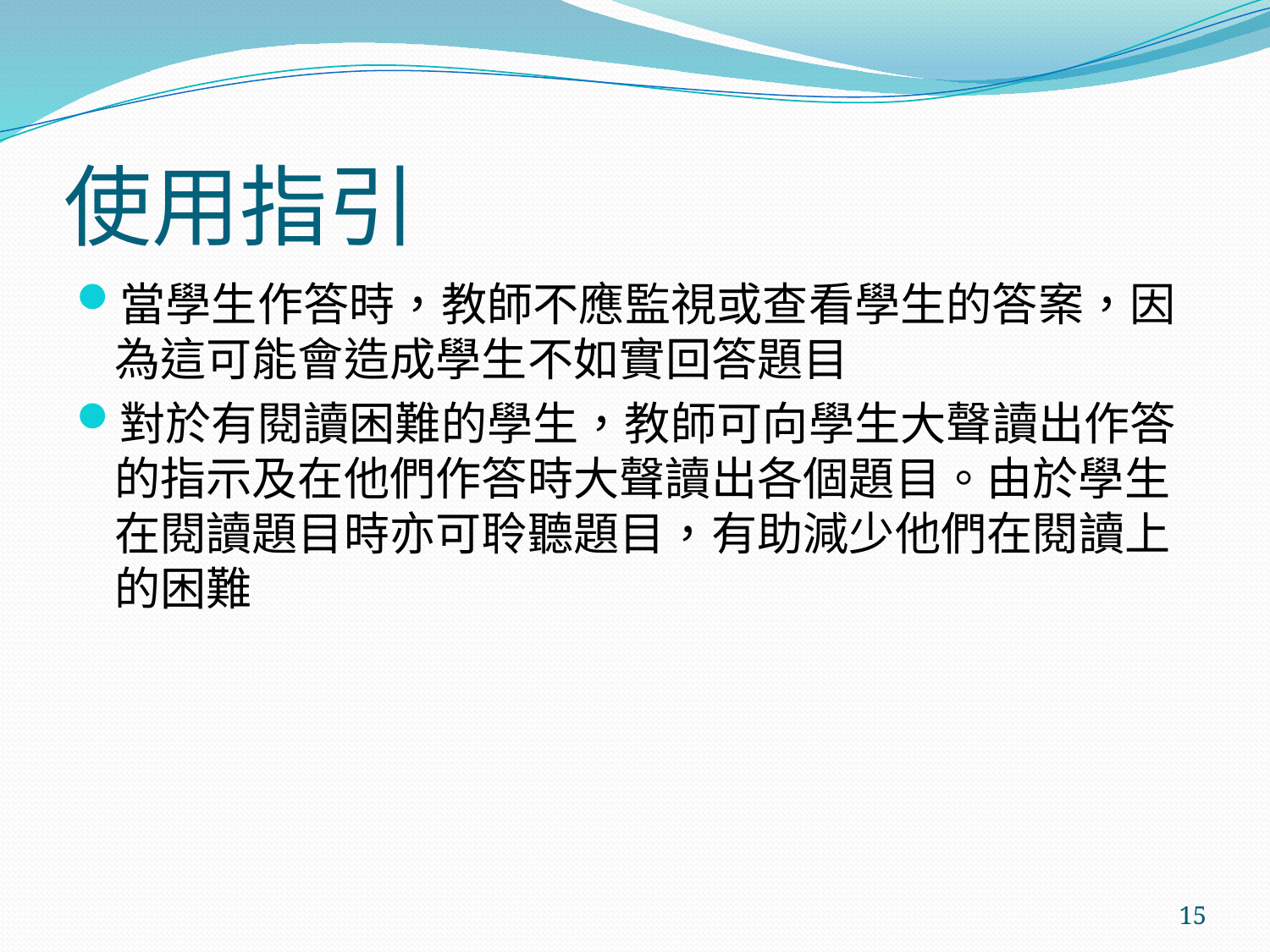

# 使用指引
當學生作答時，教師不應監視或查看學生的答案，因為這可能會造成學生不如實回答題目
對於有閱讀困難的學生，教師可向學生大聲讀出作答的指示及在他們作答時大聲讀出各個題目。由於學生在閱讀題目時亦可聆聽題目，有助減少他們在閱讀上的困難

15